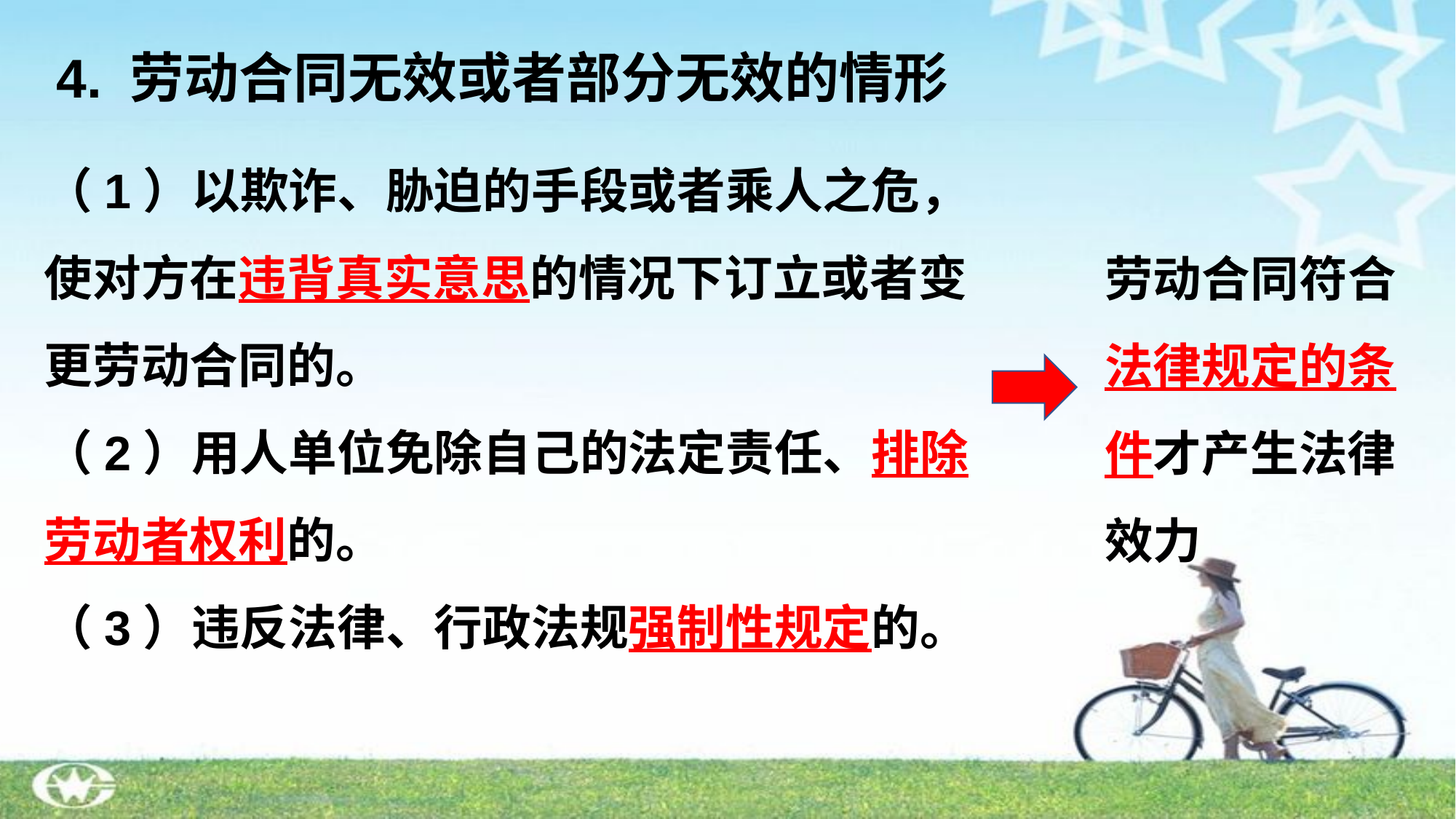

4. 劳动合同无效或者部分无效的情形
（1）以欺诈、胁迫的手段或者乘人之危，使对方在违背真实意思的情况下订立或者变更劳动合同的。
（2）用人单位免除自己的法定责任、排除劳动者权利的。
（3）违反法律、行政法规强制性规定的。
劳动合同符合法律规定的条件才产生法律效力